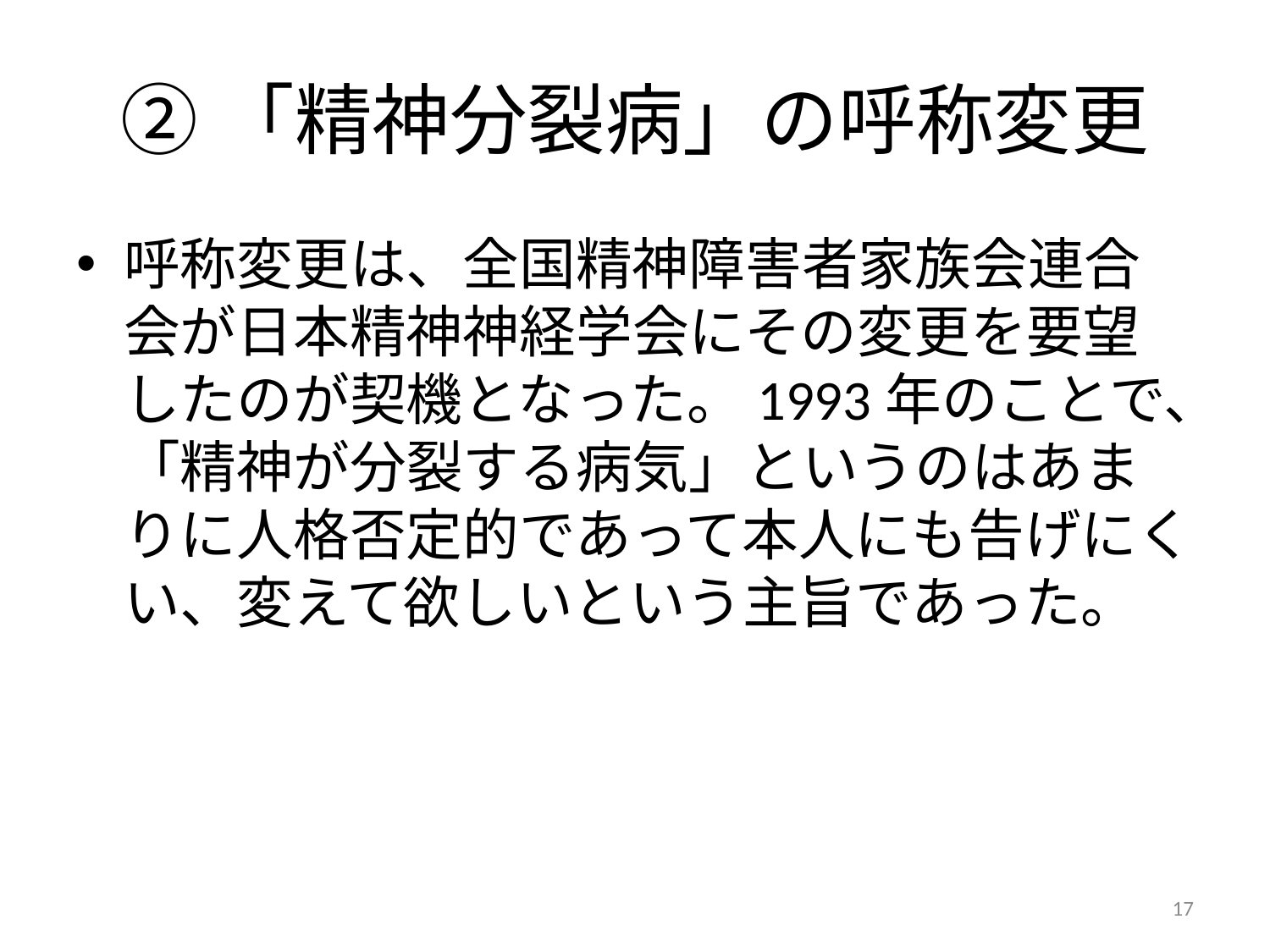

# ②「精神分裂病」の呼称変更
呼称変更は、全国精神障害者家族会連合会が日本精神神経学会にその変更を要望したのが契機となった。1993年のことで、「精神が分裂する病気」というのはあまりに人格否定的であって本人にも告げにくい、変えて欲しいという主旨であった。
17